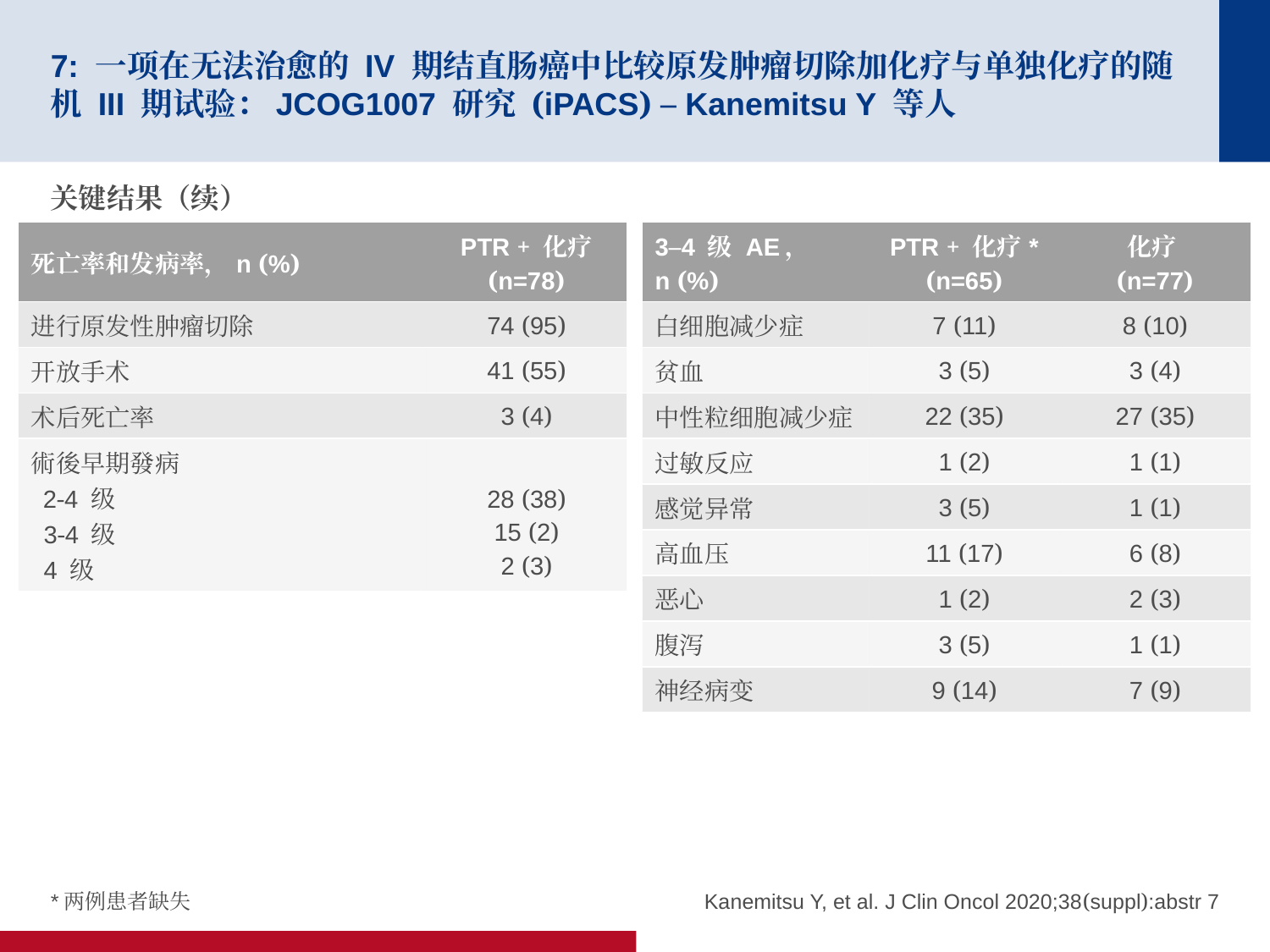

# 7: 一项在无法治愈的 IV 期结直肠癌中比较原发肿瘤切除加化疗与单独化疗的随机 III 期试验：JCOG1007 研究 (iPACS) – Kanemitsu Y 等人
关键结果（续）
| 死亡率和发病率，n (%) | PTR + 化疗 (n=78) |
| --- | --- |
| 进行原发性肿瘤切除 | 74 (95) |
| 开放手术 | 41 (55) |
| 术后死亡率 | 3 (4) |
| 術後早期發病 2-4 级 3-4 级 4 级 | 28 (38) 15 (2) 2 (3) |
| 3–4 级 AE， n (%) | PTR + 化疗\* (n=65) | 化疗 (n=77) |
| --- | --- | --- |
| 白细胞减少症 | 7 (11) | 8 (10) |
| 贫血 | 3 (5) | 3 (4) |
| 中性粒细胞减少症 | 22 (35) | 27 (35) |
| 过敏反应 | 1 (2) | 1 (1) |
| 感觉异常 | 3 (5) | 1 (1) |
| 高血压 | 11 (17) | 6 (8) |
| 恶心 | 1 (2) | 2 (3) |
| 腹泻 | 3 (5) | 1 (1) |
| 神经病变 | 9 (14) | 7 (9) |
*两例患者缺失
Kanemitsu Y, et al. J Clin Oncol 2020;38(suppl):abstr 7